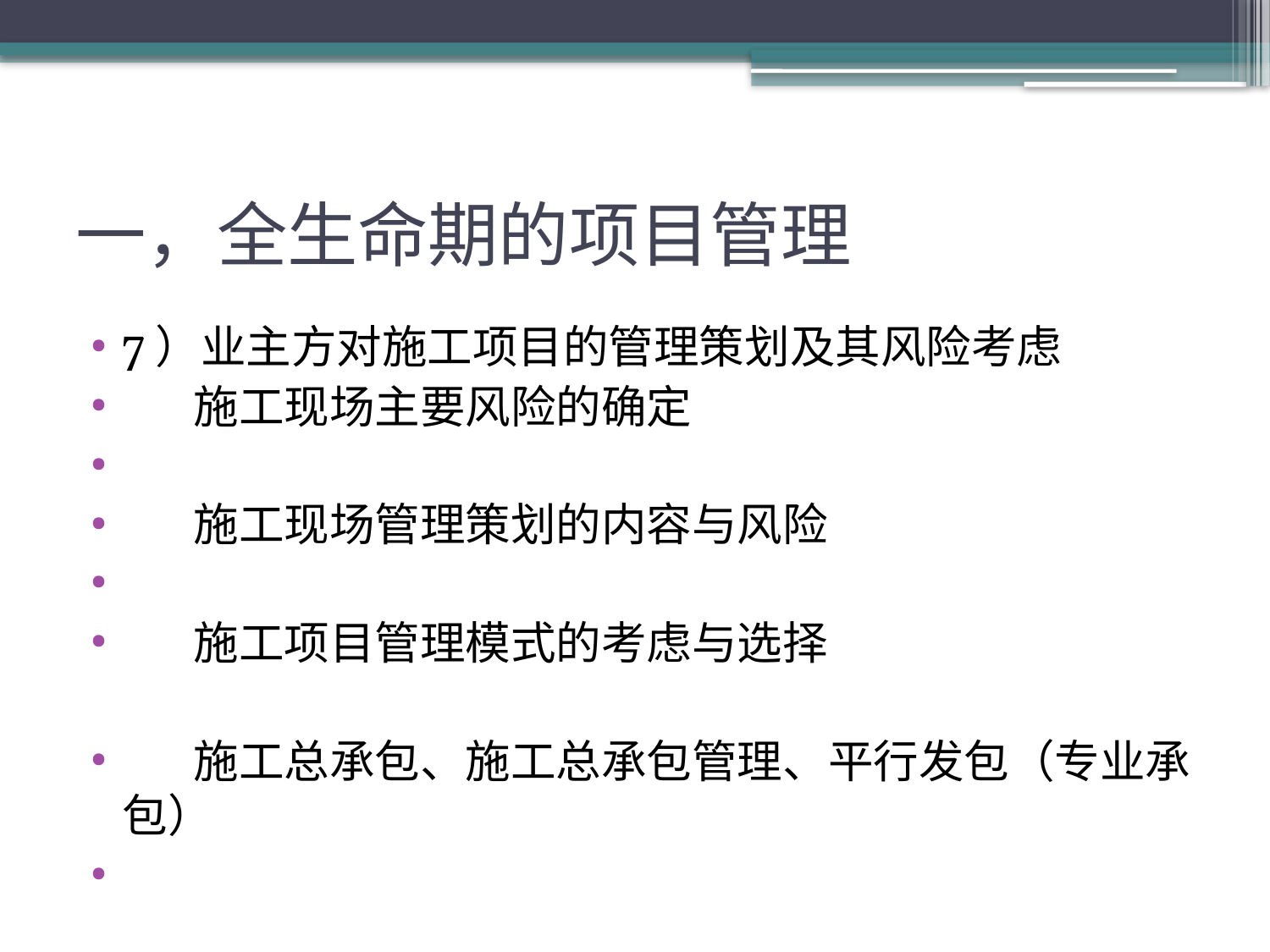

# 一，全生命期的项目管理
7）业主方对施工项目的管理策划及其风险考虑
      施工现场主要风险的确定

      施工现场管理策划的内容与风险

      施工项目管理模式的考虑与选择

      施工总承包、施工总承包管理、平行发包（专业承包）